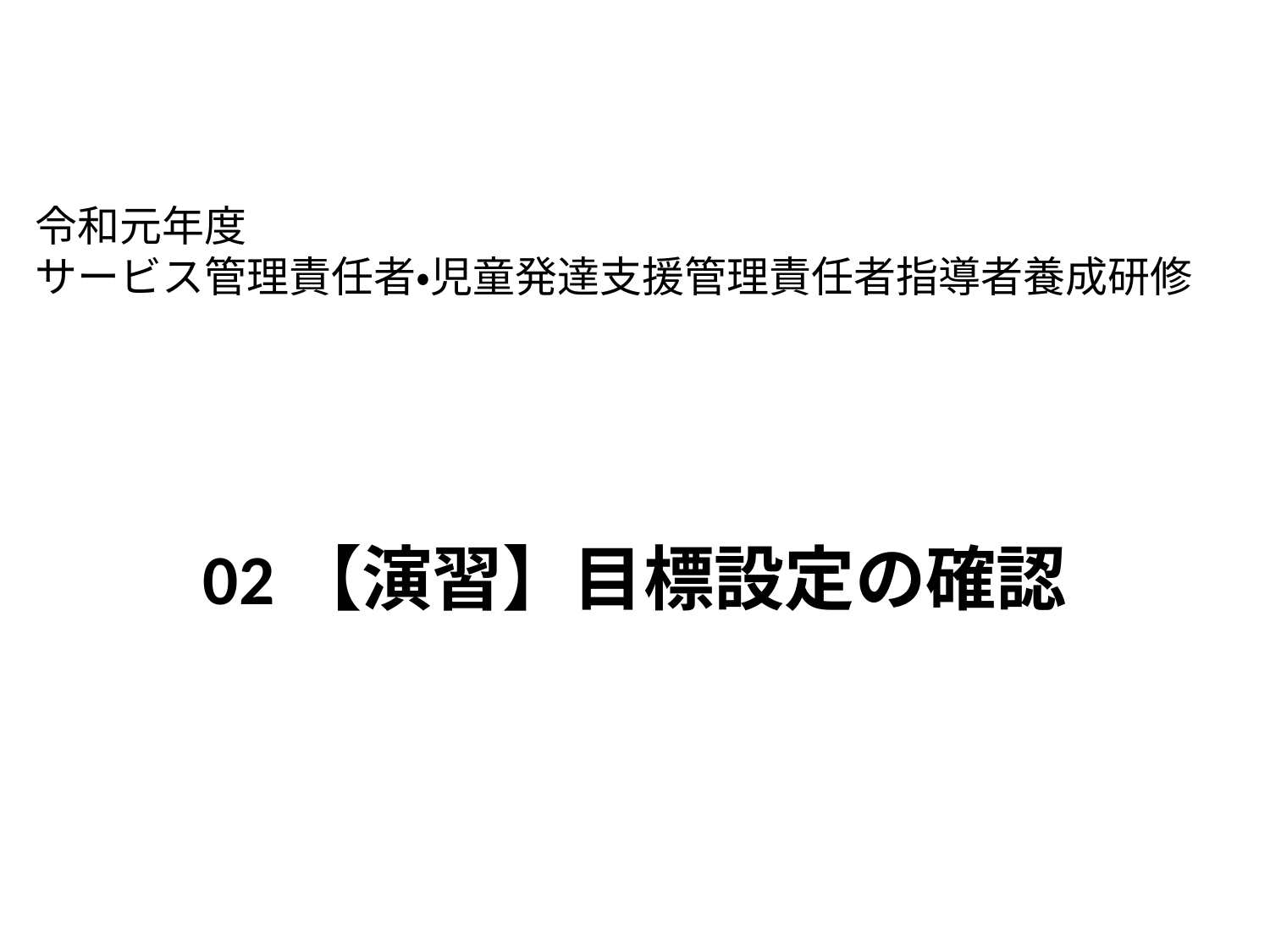

令和元年度
サービス管理責任者・児童発達支援管理責任者指導者養成研修
02【演習】目標設定の確認